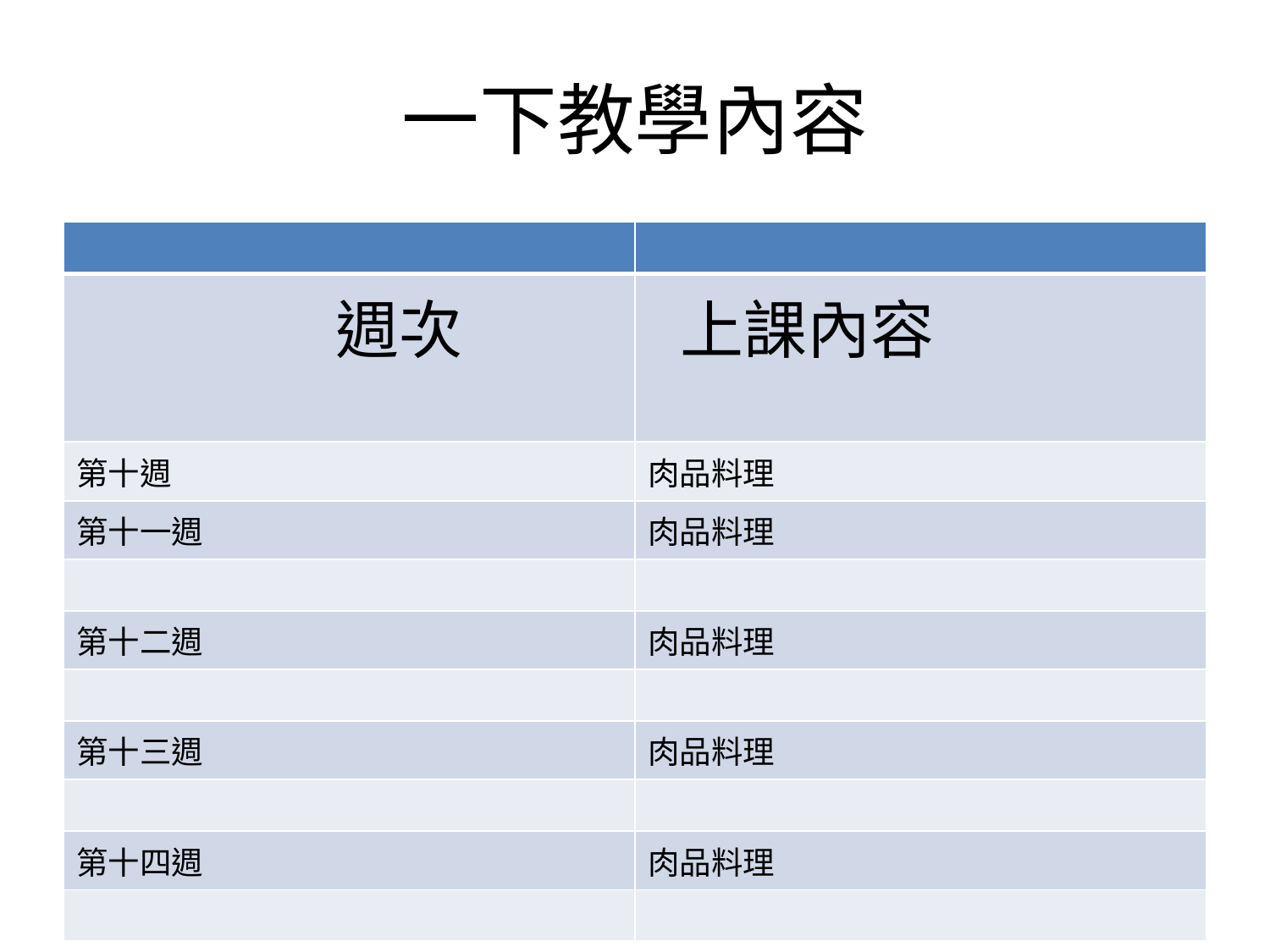

# 一下教學內容
|  |  |
| --- | --- |
| 週次 | 上課內容 |
| 第十週 | 肉品料理 |
| 第十一週 | 肉品料理 |
|  |  |
| 第十二週 | 肉品料理 |
|  |  |
| 第十三週 | 肉品料理 |
|  |  |
| 第十四週 | 肉品料理 |
|  |  |